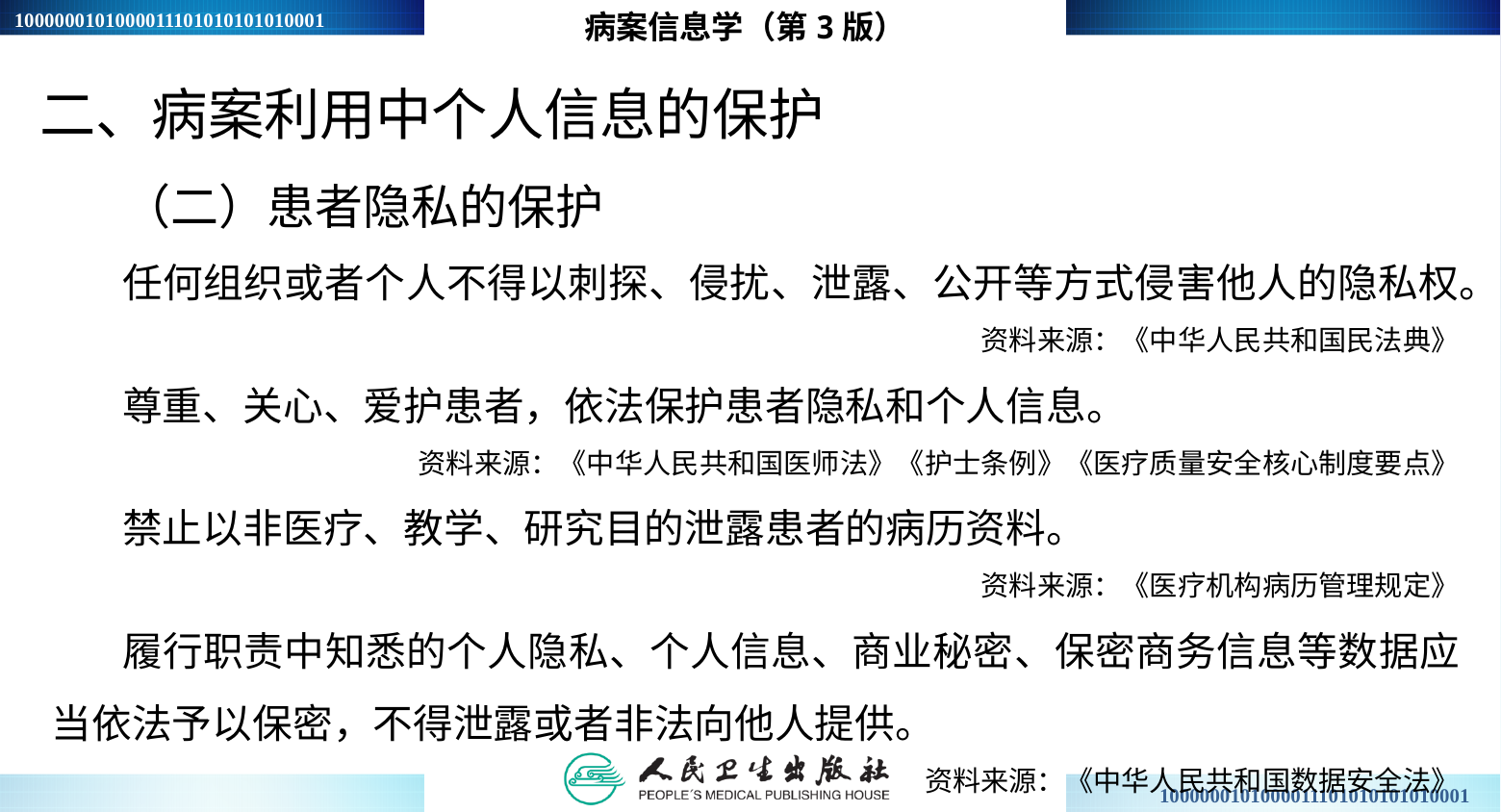

病案信息学（第3版）
二、病案利用中个人信息的保护
（二）患者隐私的保护
任何组织或者个人不得以刺探、侵扰、泄露、公开等方式侵害他人的隐私权。
资料来源：《中华人民共和国民法典》
尊重、关心、爱护患者，依法保护患者隐私和个人信息。
资料来源：《中华人民共和国医师法》《护士条例》《医疗质量安全核心制度要点》
禁止以非医疗、教学、研究目的泄露患者的病历资料。
资料来源：《医疗机构病历管理规定》
履行职责中知悉的个人隐私、个人信息、商业秘密、保密商务信息等数据应当依法予以保密，不得泄露或者非法向他人提供。
资料来源：《中华人民共和国数据安全法》